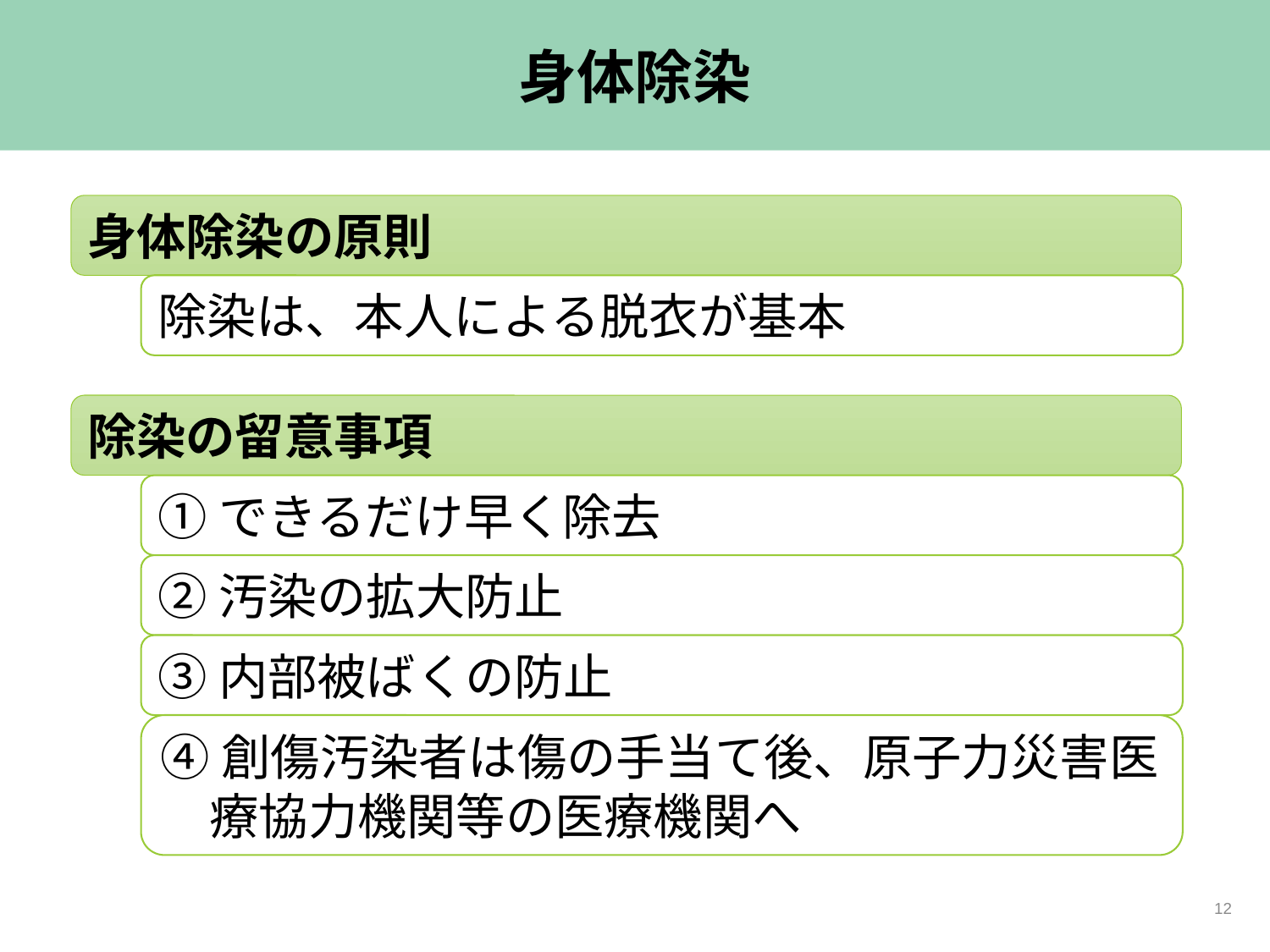

# 身体除染
身体除染の原則
除染は、本人による脱衣が基本
除染の留意事項
①できるだけ早く除去
②汚染の拡大防止
③内部被ばくの防止
④創傷汚染者は傷の手当て後、原子力災害医療協力機関等の医療機関へ
12